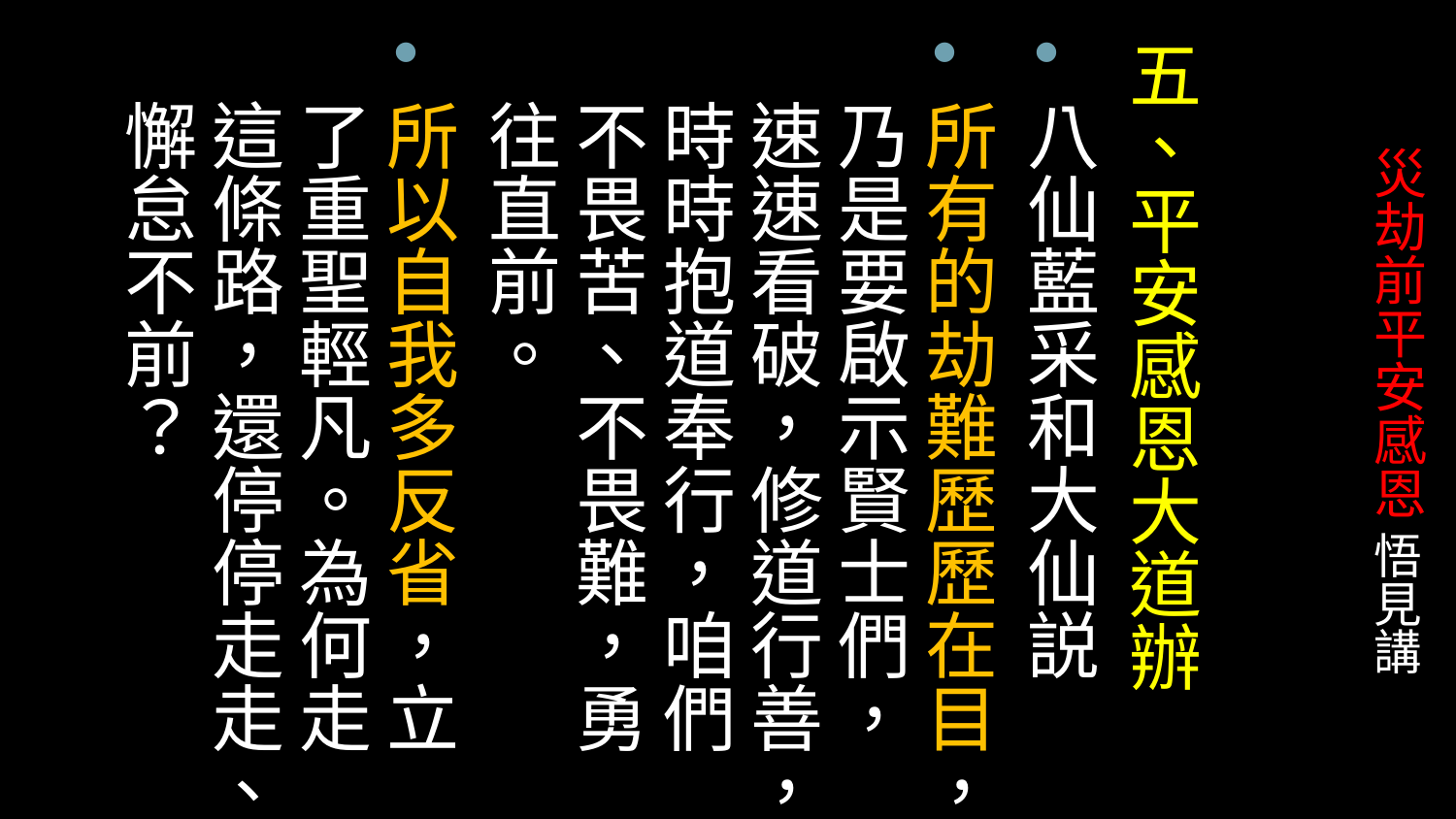

五、平安感恩大道辦
八仙藍采和大仙説
所有的劫難歷歷在目，乃是要啟示賢士們，速速看破，修道行善，時時抱道奉行，咱們不畏苦、不畏難，勇往直前。
所以自我多反省，立了重聖輕凡。為何走這條路，還停停走走、懈怠不前？

# 災劫前平安感恩 悟見講